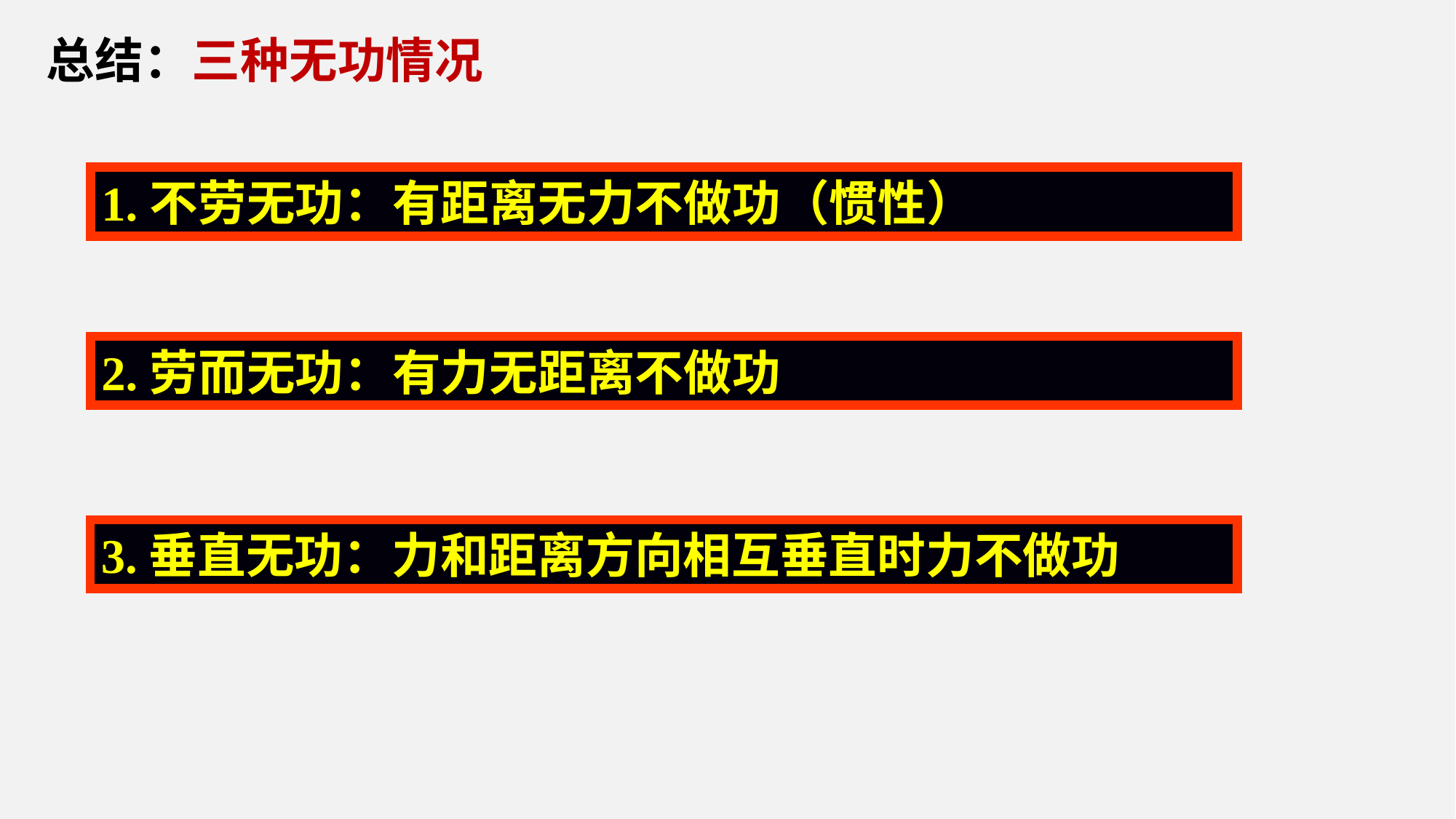

总结：三种无功情况
1.不劳无功：有距离无力不做功（惯性）
2.劳而无功：有力无距离不做功
3.垂直无功：力和距离方向相互垂直时力不做功